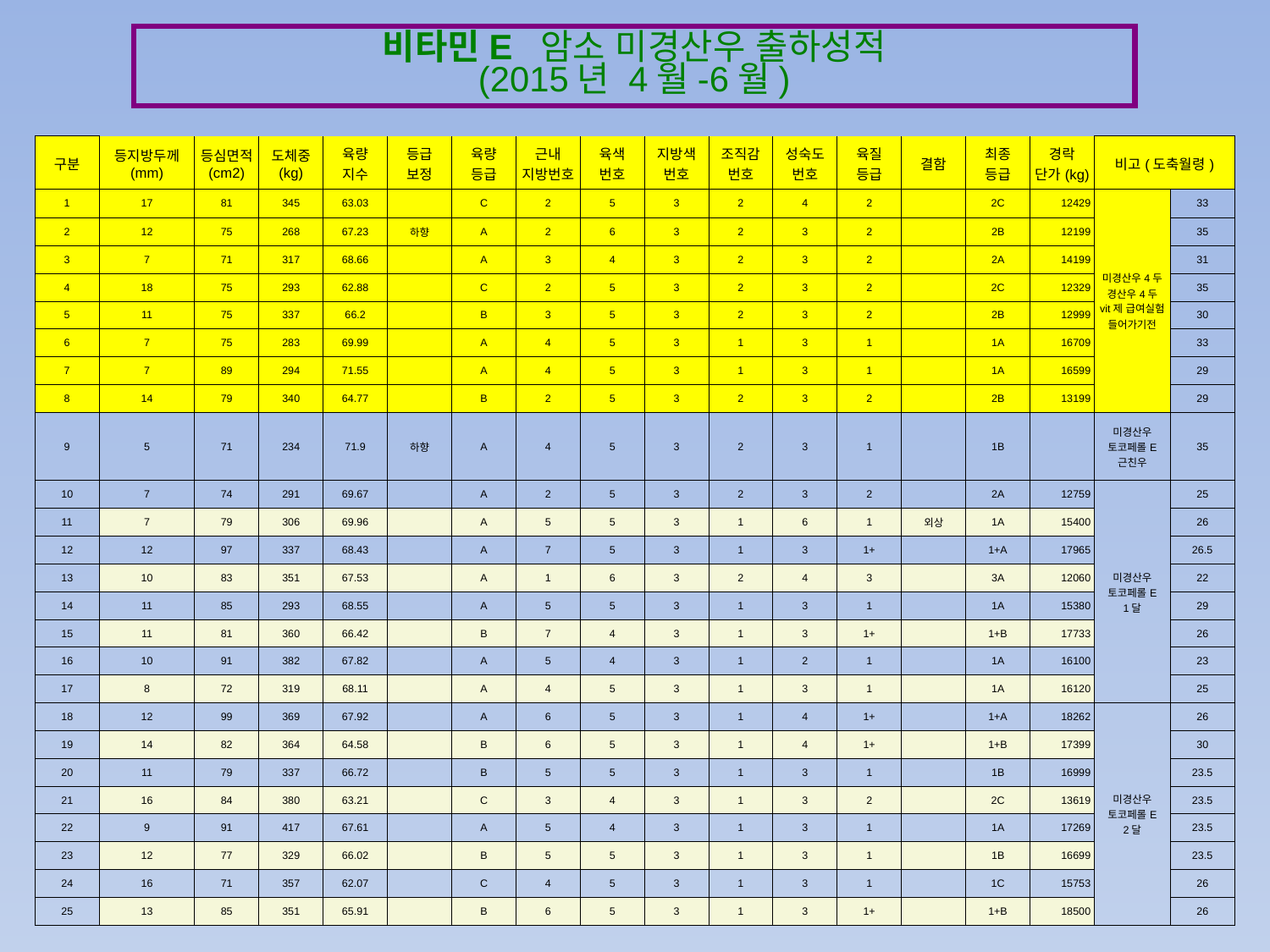

비타민E  암소 미경산우 출하성적
(2015년 4월-6월)
| 구분 | 등지방두께 (mm) | 등심면적 (cm2) | 도체중 (kg) | 육량 지수 | 등급 보정 | 육량 등급 | 근내 지방번호 | 육색 번호 | 지방색 번호 | 조직감 번호 | 성숙도 번호 | 육질 등급 | 결함 | 최종 등급 | 경락 단가(kg) | 비고(도축월령) |  |
| --- | --- | --- | --- | --- | --- | --- | --- | --- | --- | --- | --- | --- | --- | --- | --- | --- | --- |
| 1 | 17 | 81 | 345 | 63.03 |  | C | 2 | 5 | 3 | 2 | 4 | 2 |  | 2C | 12429 | 미경산우4두 경산우4두 vit제 급여실험 들어가기전 | 33 |
| 2 | 12 | 75 | 268 | 67.23 | 하향 | A | 2 | 6 | 3 | 2 | 3 | 2 |  | 2B | 12199 |  | 35 |
| 3 | 7 | 71 | 317 | 68.66 |  | A | 3 | 4 | 3 | 2 | 3 | 2 |  | 2A | 14199 |  | 31 |
| 4 | 18 | 75 | 293 | 62.88 |  | C | 2 | 5 | 3 | 2 | 3 | 2 |  | 2C | 12329 |  | 35 |
| 5 | 11 | 75 | 337 | 66.2 |  | B | 3 | 5 | 3 | 2 | 3 | 2 |  | 2B | 12999 |  | 30 |
| 6 | 7 | 75 | 283 | 69.99 |  | A | 4 | 5 | 3 | 1 | 3 | 1 |  | 1A | 16709 |  | 33 |
| 7 | 7 | 89 | 294 | 71.55 |  | A | 4 | 5 | 3 | 1 | 3 | 1 |  | 1A | 16599 |  | 29 |
| 8 | 14 | 79 | 340 | 64.77 |  | B | 2 | 5 | 3 | 2 | 3 | 2 |  | 2B | 13199 |  | 29 |
| 9 | 5 | 71 | 234 | 71.9 | 하향 | A | 4 | 5 | 3 | 2 | 3 | 1 |  | 1B |  | 미경산우 토코페롤E 근친우 | 35 |
| 10 | 7 | 74 | 291 | 69.67 |  | A | 2 | 5 | 3 | 2 | 3 | 2 |  | 2A | 12759 | 미경산우 토코페롤E 1달 | 25 |
| 11 | 7 | 79 | 306 | 69.96 |  | A | 5 | 5 | 3 | 1 | 6 | 1 | 외상 | 1A | 15400 |  | 26 |
| 12 | 12 | 97 | 337 | 68.43 |  | A | 7 | 5 | 3 | 1 | 3 | 1+ |  | 1+A | 17965 |  | 26.5 |
| 13 | 10 | 83 | 351 | 67.53 |  | A | 1 | 6 | 3 | 2 | 4 | 3 |  | 3A | 12060 |  | 22 |
| 14 | 11 | 85 | 293 | 68.55 |  | A | 5 | 5 | 3 | 1 | 3 | 1 |  | 1A | 15380 |  | 29 |
| 15 | 11 | 81 | 360 | 66.42 |  | B | 7 | 4 | 3 | 1 | 3 | 1+ |  | 1+B | 17733 |  | 26 |
| 16 | 10 | 91 | 382 | 67.82 |  | A | 5 | 4 | 3 | 1 | 2 | 1 |  | 1A | 16100 |  | 23 |
| 17 | 8 | 72 | 319 | 68.11 |  | A | 4 | 5 | 3 | 1 | 3 | 1 |  | 1A | 16120 |  | 25 |
| 18 | 12 | 99 | 369 | 67.92 |  | A | 6 | 5 | 3 | 1 | 4 | 1+ |  | 1+A | 18262 | 미경산우 토코페롤E 2달 | 26 |
| 19 | 14 | 82 | 364 | 64.58 |  | B | 6 | 5 | 3 | 1 | 4 | 1+ |  | 1+B | 17399 |  | 30 |
| 20 | 11 | 79 | 337 | 66.72 |  | B | 5 | 5 | 3 | 1 | 3 | 1 |  | 1B | 16999 |  | 23.5 |
| 21 | 16 | 84 | 380 | 63.21 |  | C | 3 | 4 | 3 | 1 | 3 | 2 |  | 2C | 13619 |  | 23.5 |
| 22 | 9 | 91 | 417 | 67.61 |  | A | 5 | 4 | 3 | 1 | 3 | 1 |  | 1A | 17269 |  | 23.5 |
| 23 | 12 | 77 | 329 | 66.02 |  | B | 5 | 5 | 3 | 1 | 3 | 1 |  | 1B | 16699 |  | 23.5 |
| 24 | 16 | 71 | 357 | 62.07 |  | C | 4 | 5 | 3 | 1 | 3 | 1 |  | 1C | 15753 |  | 26 |
| 25 | 13 | 85 | 351 | 65.91 |  | B | 6 | 5 | 3 | 1 | 3 | 1+ |  | 1+B | 18500 |  | 26 |